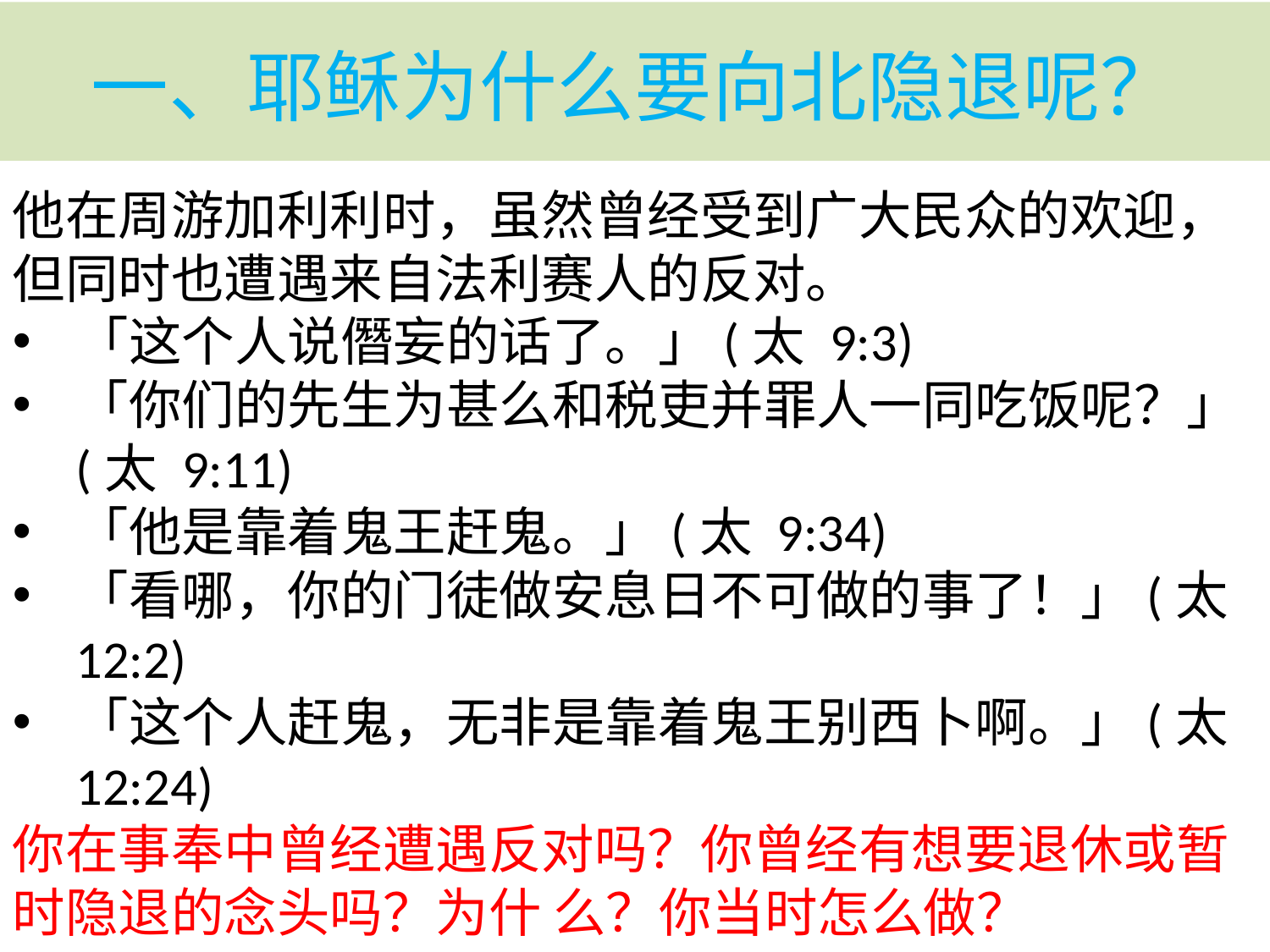

# 一、耶稣为什么要向北隐退呢？
他在周游加利利时，虽然曾经受到广大民众的欢迎，但同时也遭遇来自法利赛人的反对。
「这个人说僭妄的话了。」(太 9:3)
「你们的先生为甚么和税吏并罪人一同吃饭呢？」(太 9:11)
「他是靠着鬼王赶鬼。」(太 9:34)
「看哪，你的门徒做安息日不可做的事了！」(太 12:2)
「这个人赶鬼，无非是靠着鬼王别西卜啊。」(太 12:24)
你在事奉中曾经遭遇反对吗？你曾经有想要退休或暂时隐退的念头吗？为什 么？你当时怎么做？